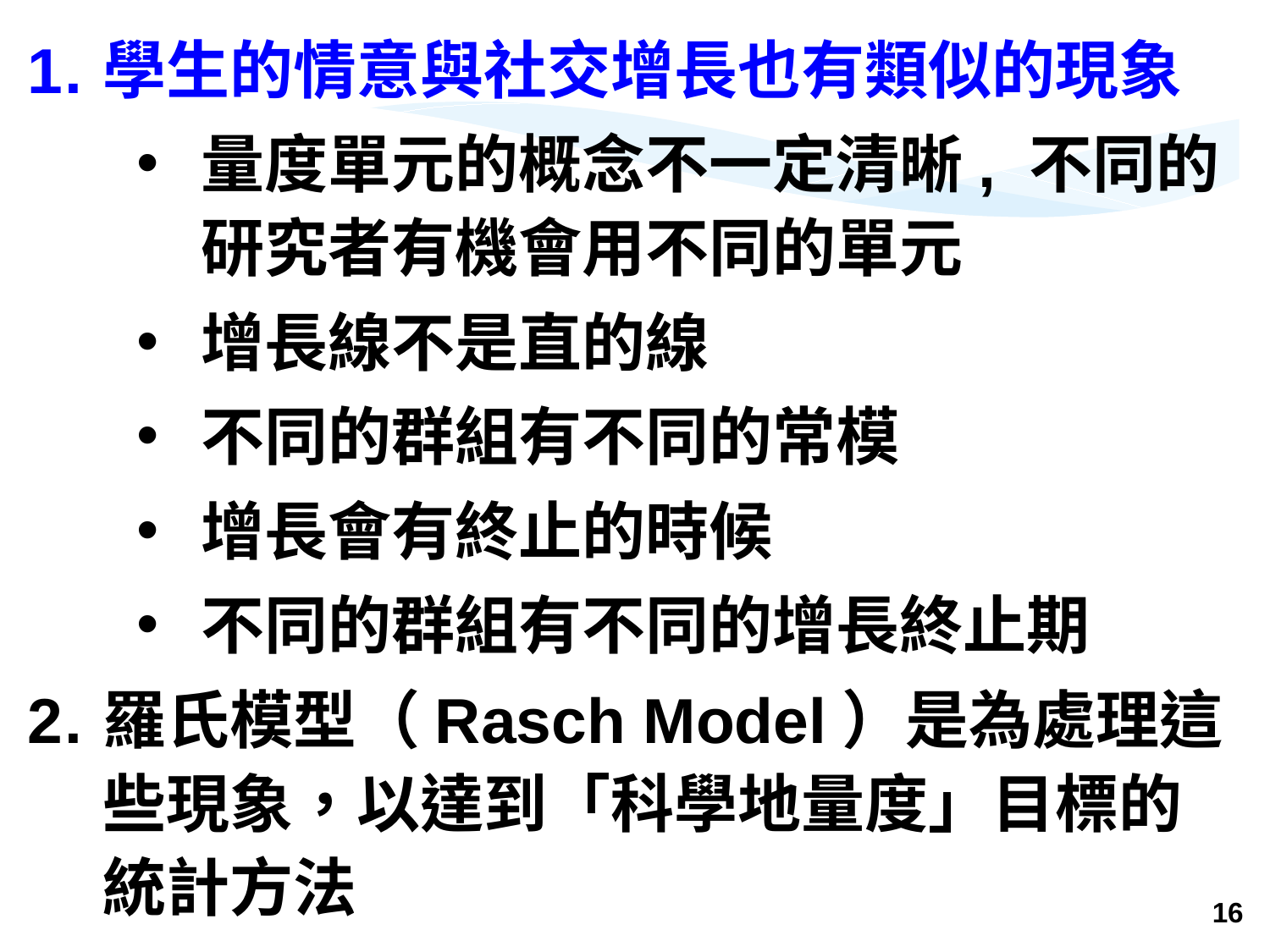

學生的情意與社交增長也有類似的現象
量度單元的概念不一定清晰, 不同的研究者有機會用不同的單元
增長線不是直的線
不同的群組有不同的常模
增長會有終止的時候
不同的群組有不同的增長終止期
羅氏模型（Rasch Model）是為處理這些現象，以達到「科學地量度」目標的統計方法
16